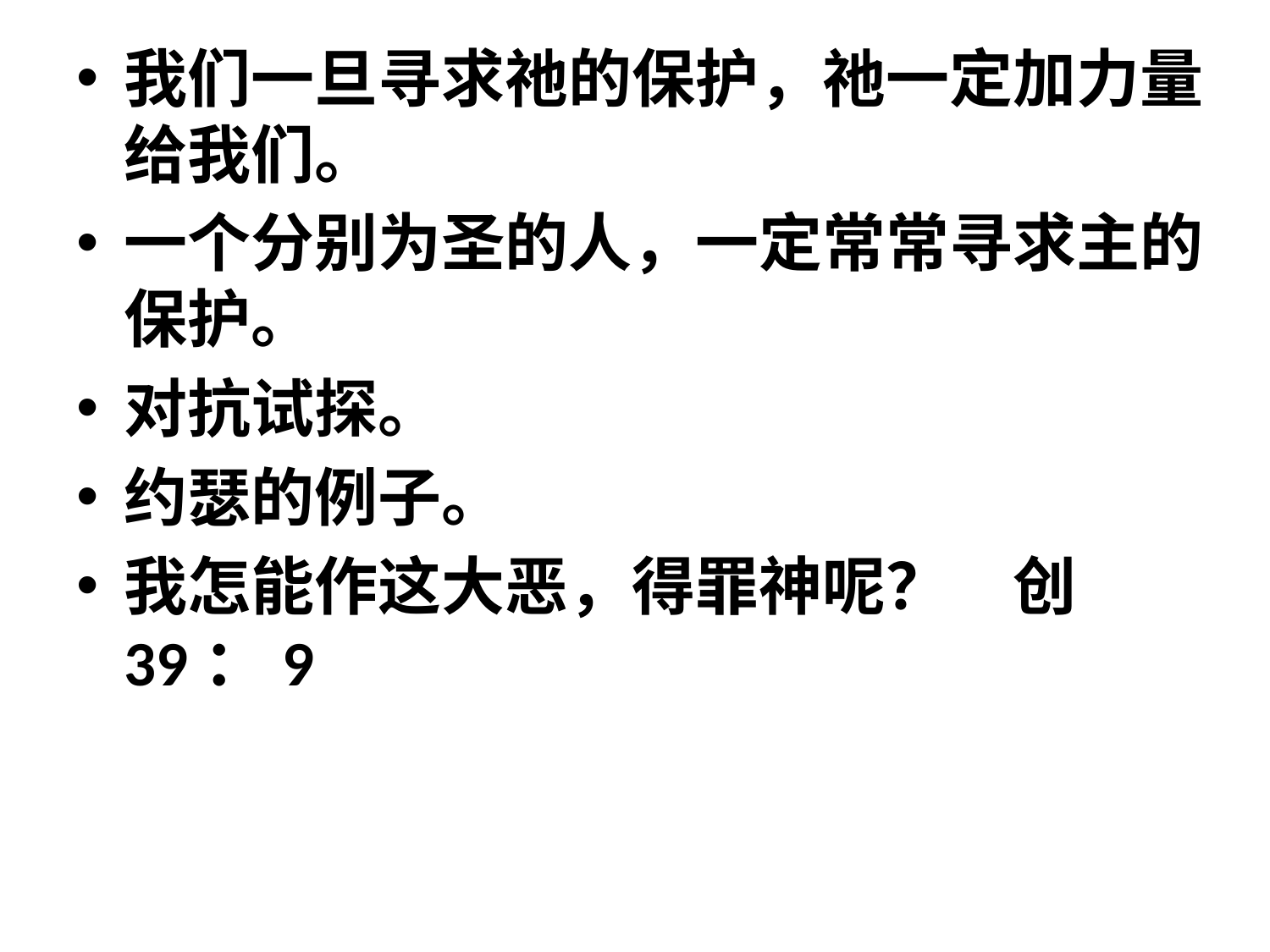

我们一旦寻求祂的保护，祂一定加力量给我们。
一个分别为圣的人，一定常常寻求主的保护。
对抗试探。
约瑟的例子。
我怎能作这大恶，得罪神呢？	创39：9